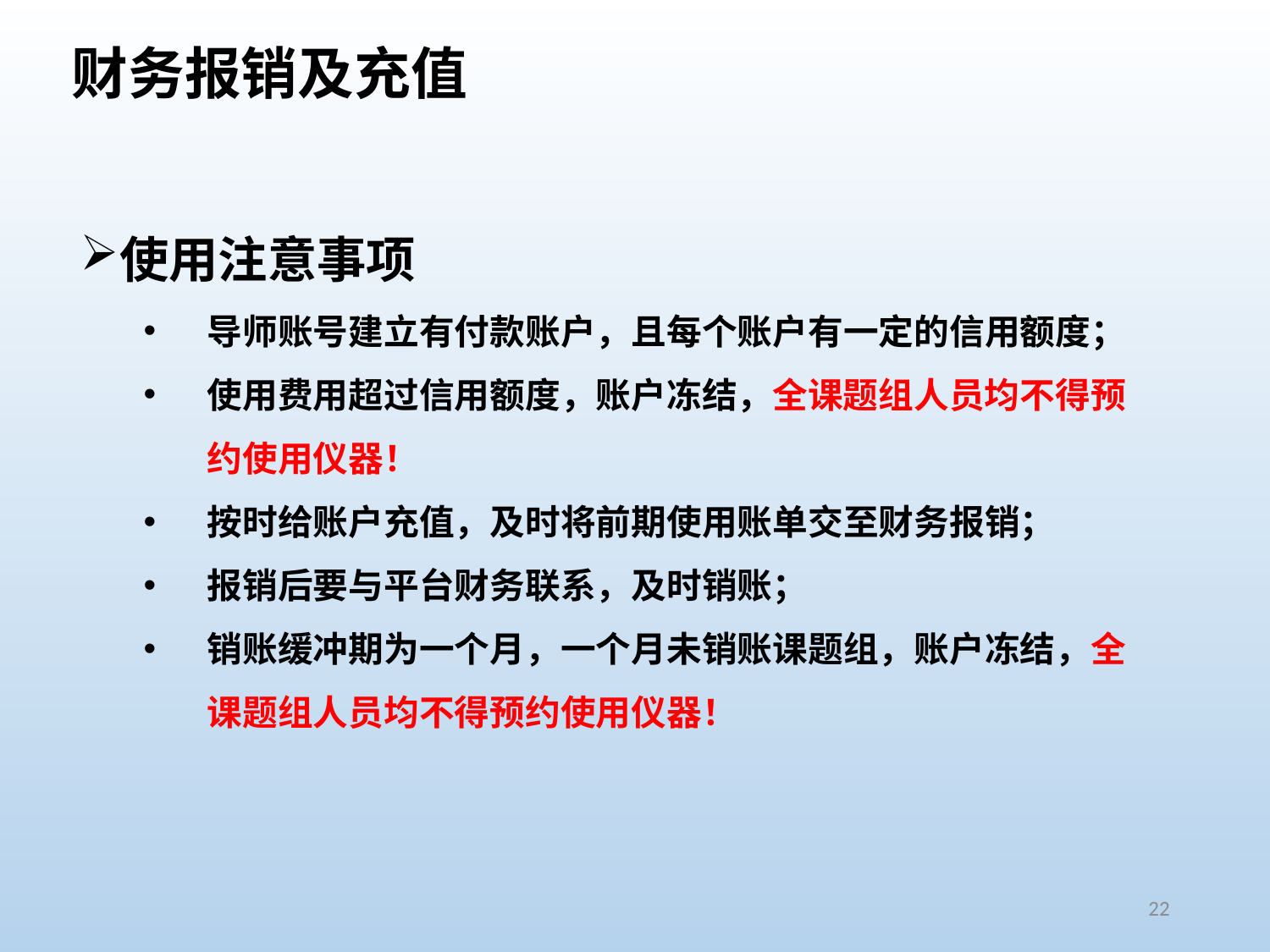

财务报销及充值
使用注意事项
导师账号建立有付款账户，且每个账户有一定的信用额度；
使用费用超过信用额度，账户冻结，全课题组人员均不得预约使用仪器！
按时给账户充值，及时将前期使用账单交至财务报销；
报销后要与平台财务联系，及时销账；
销账缓冲期为一个月，一个月未销账课题组，账户冻结，全课题组人员均不得预约使用仪器！
22